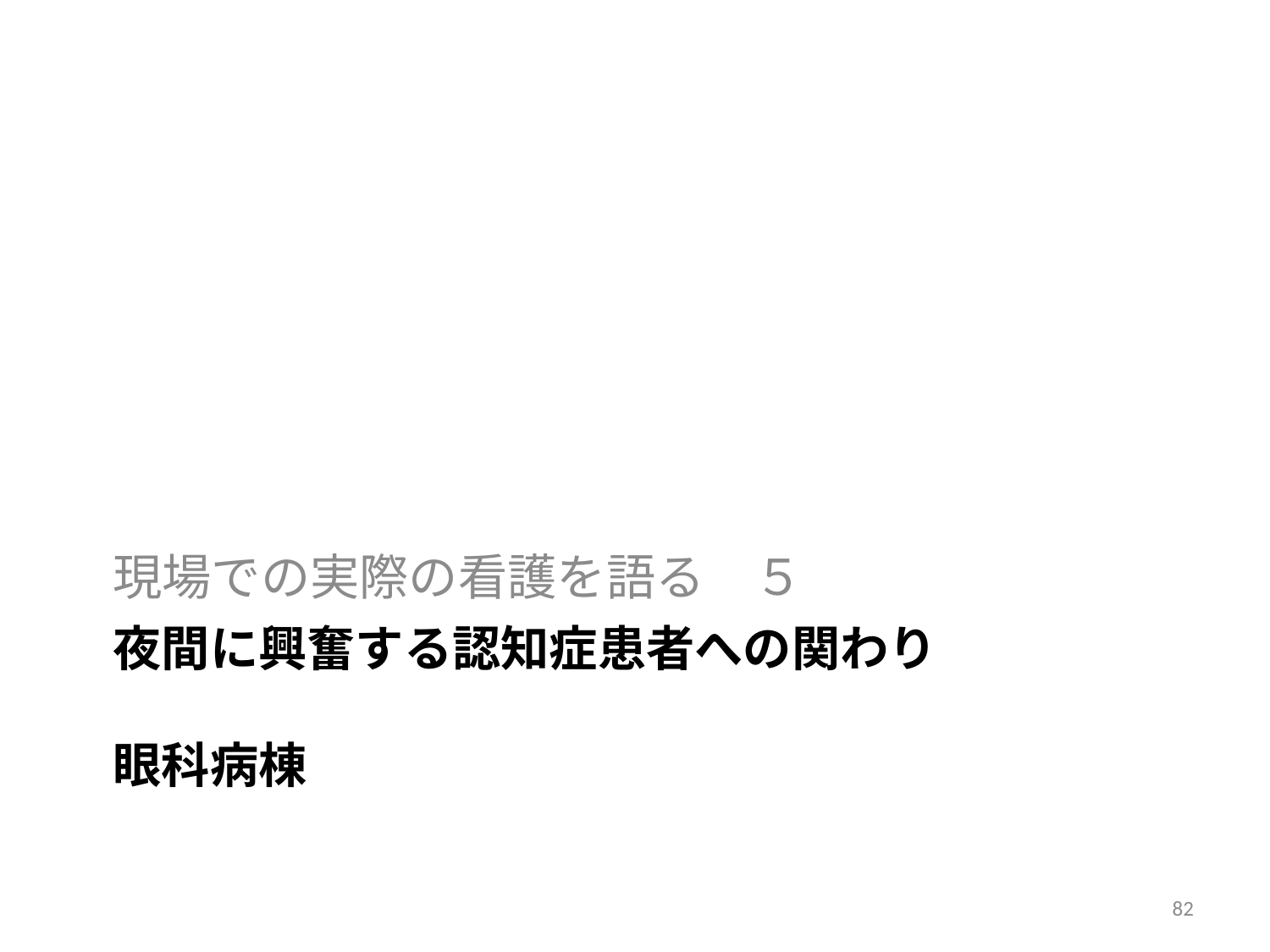

現場での実際の看護を語る　５
# 夜間に興奮する認知症患者への関わり 　　　　　　　　　　　　　　　　　　　　　眼科病棟
82